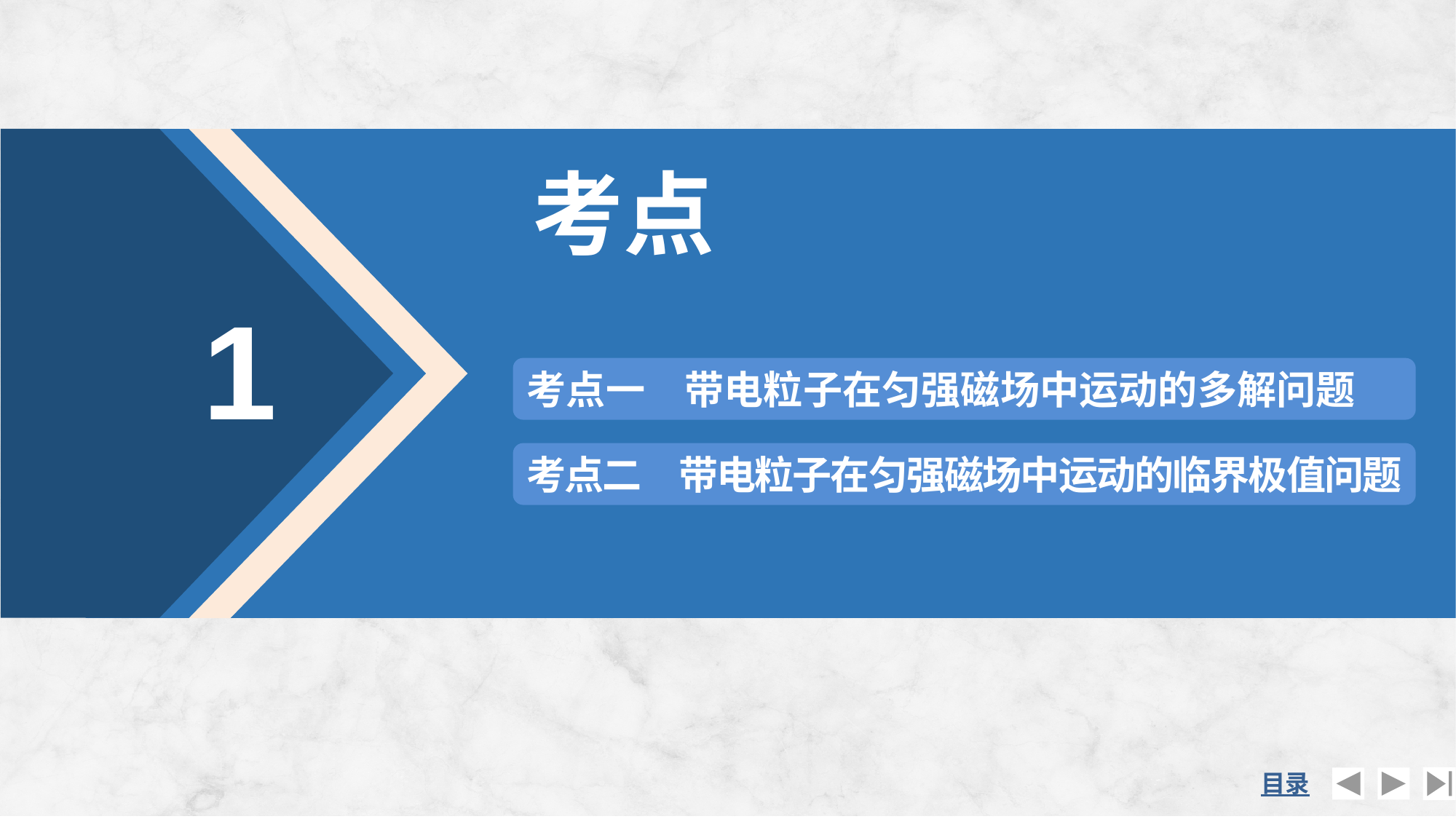

考点
1
考点一　带电粒子在匀强磁场中运动的多解问题
考点二　带电粒子在匀强磁场中运动的临界极值问题